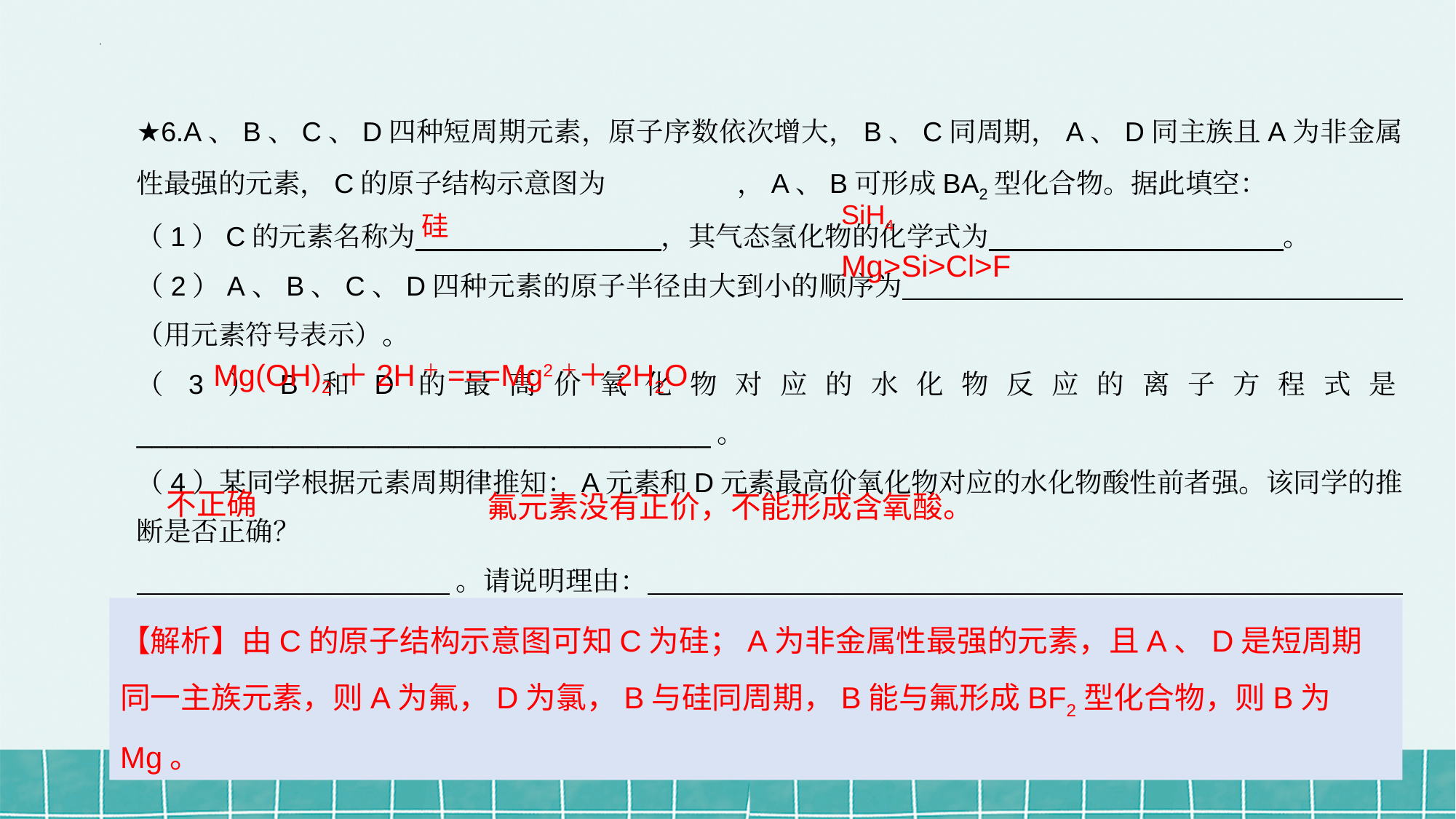

★6.A、B、C、D四种短周期元素，原子序数依次增大，B、C同周期，A、D同主族且A为非金属性最强的元素，C的原子结构示意图为                   ，A、B可形成BA2型化合物。据此填空：
（1）C的元素名称为               ，其气态氢化物的化学式为                  。
（2）A、B、C、D四种元素的原子半径由大到小的顺序为                               （用元素符号表示）。
（3）B和D的最高价氧化物对应的水化物反应的离子方程式是______________________________________。
（4）某同学根据元素周期律推知：A元素和D元素最高价氧化物对应的水化物酸性前者强。该同学的推断是否正确？
                   。请说明理由：                                                                                           。
硅
SiH4
Mg>Si>Cl>F
Mg(OH)2＋2H＋===Mg2＋＋2H2O
不正确
氟元素没有正价，不能形成含氧酸。
【解析】由C的原子结构示意图可知C为硅；A为非金属性最强的元素，且A、D是短周期同一主族元素，则A为氟，D为氯，B与硅同周期，B能与氟形成BF2型化合物，则B为Mg。